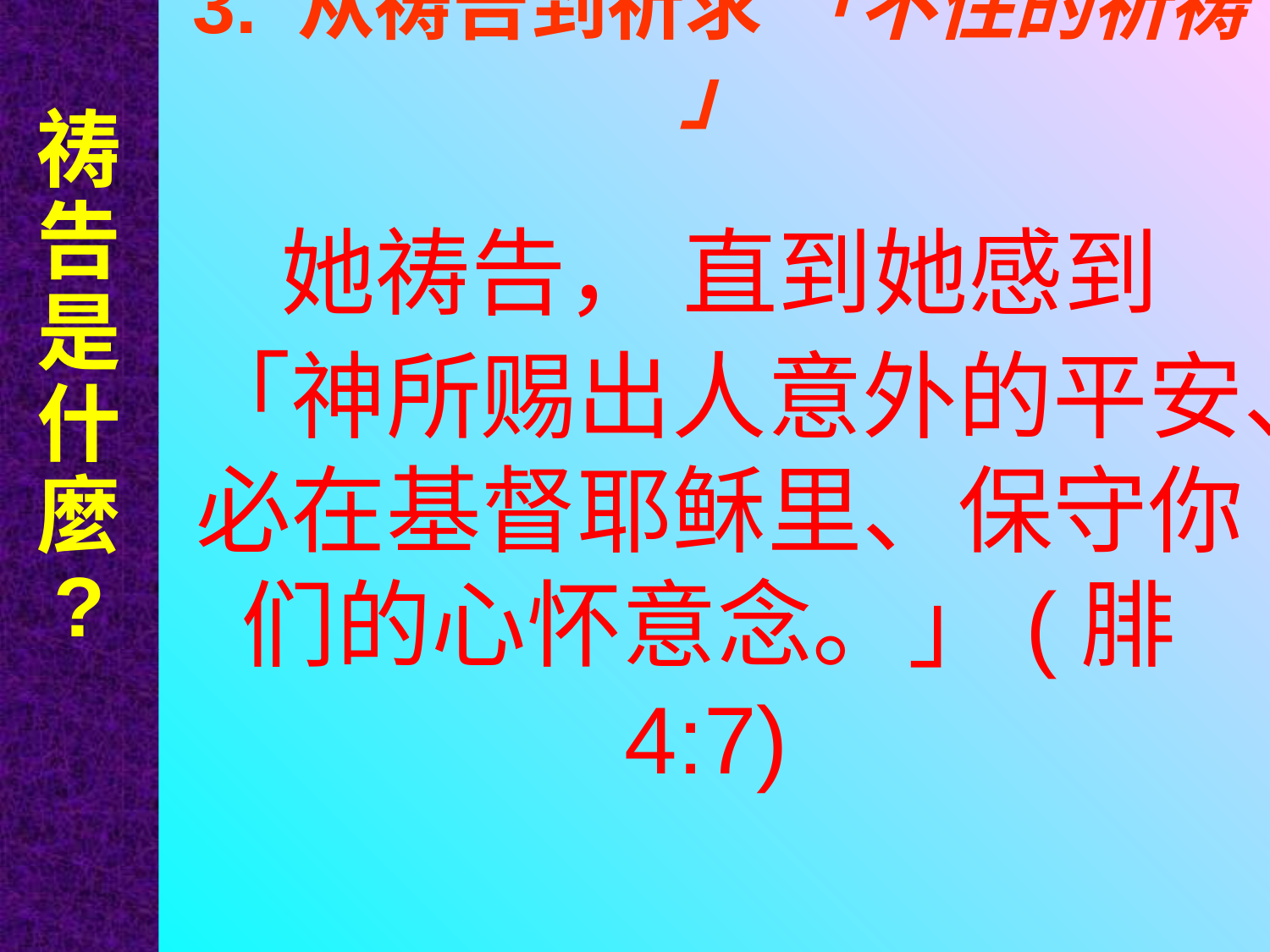

祷告是什麼
?

# 3. 从祷告到祈求 「不住的祈祷 」
她祷告， 直到她感到
「神所赐出人意外的平安、必在基督耶稣里、保守你们的心怀意念。」(腓4:7)